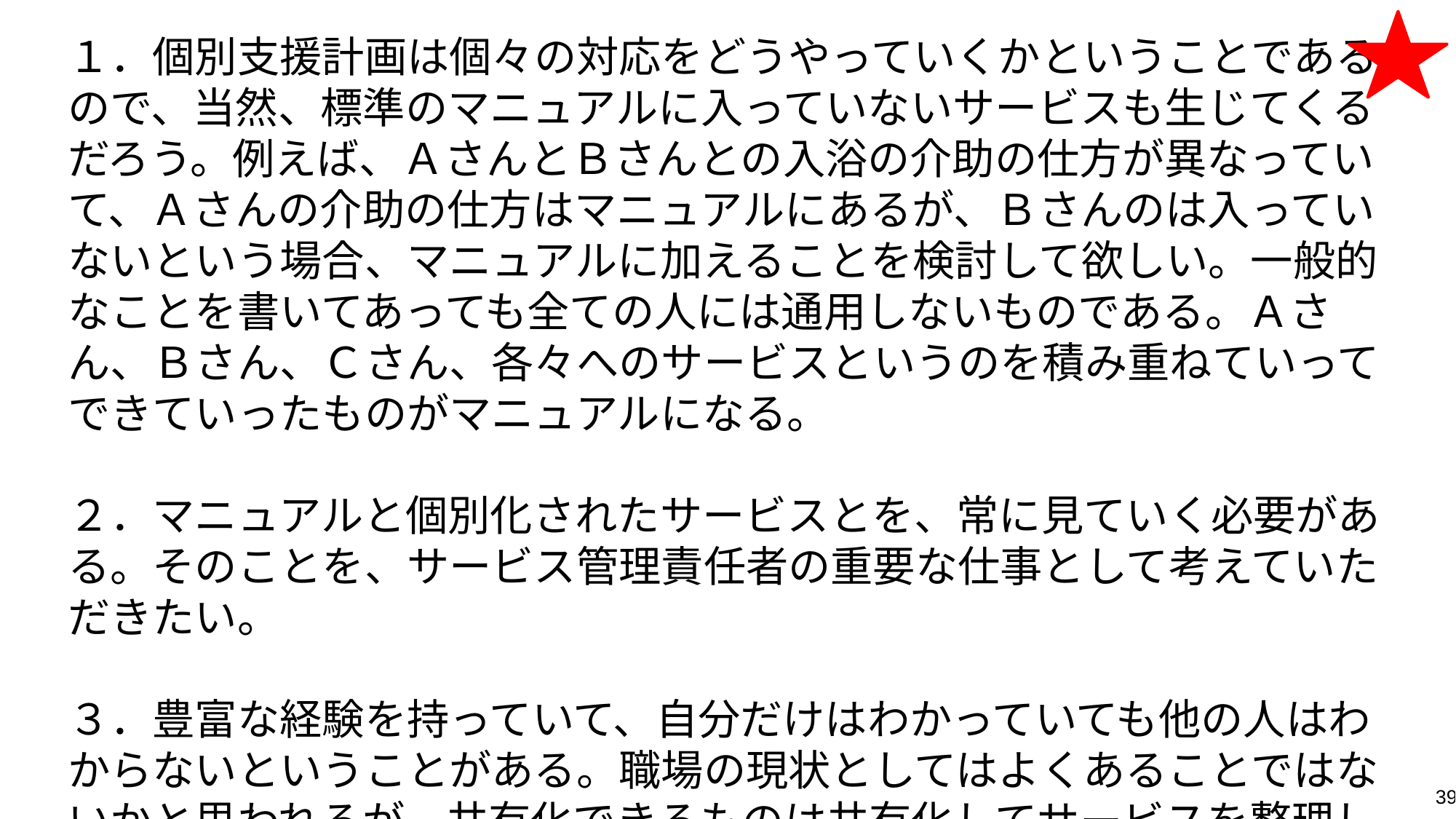

１．個別支援計画は個々の対応をどうやっていくかということであるので、当然、標準のマニュアルに入っていないサービスも生じてくるだろう。例えば、ＡさんとＢさんとの入浴の介助の仕方が異なっていて、Ａさんの介助の仕方はマニュアルにあるが、Ｂさんのは入っていないという場合、マニュアルに加えることを検討して欲しい。一般的なことを書いてあっても全ての人には通用しないものである。Ａさん、Ｂさん、Ｃさん、各々へのサービスというのを積み重ねていってできていったものがマニュアルになる。

２．マニュアルと個別化されたサービスとを、常に見ていく必要がある。そのことを、サービス管理責任者の重要な仕事として考えていただきたい。

３．豊富な経験を持っていて、自分だけはわかっていても他の人はわからないということがある。職場の現状としてはよくあることではないかと思われるが、共有化できるものは共有化してサービスを整理していけば、質の担保という観点からは、大きな効果があると思われる。
39